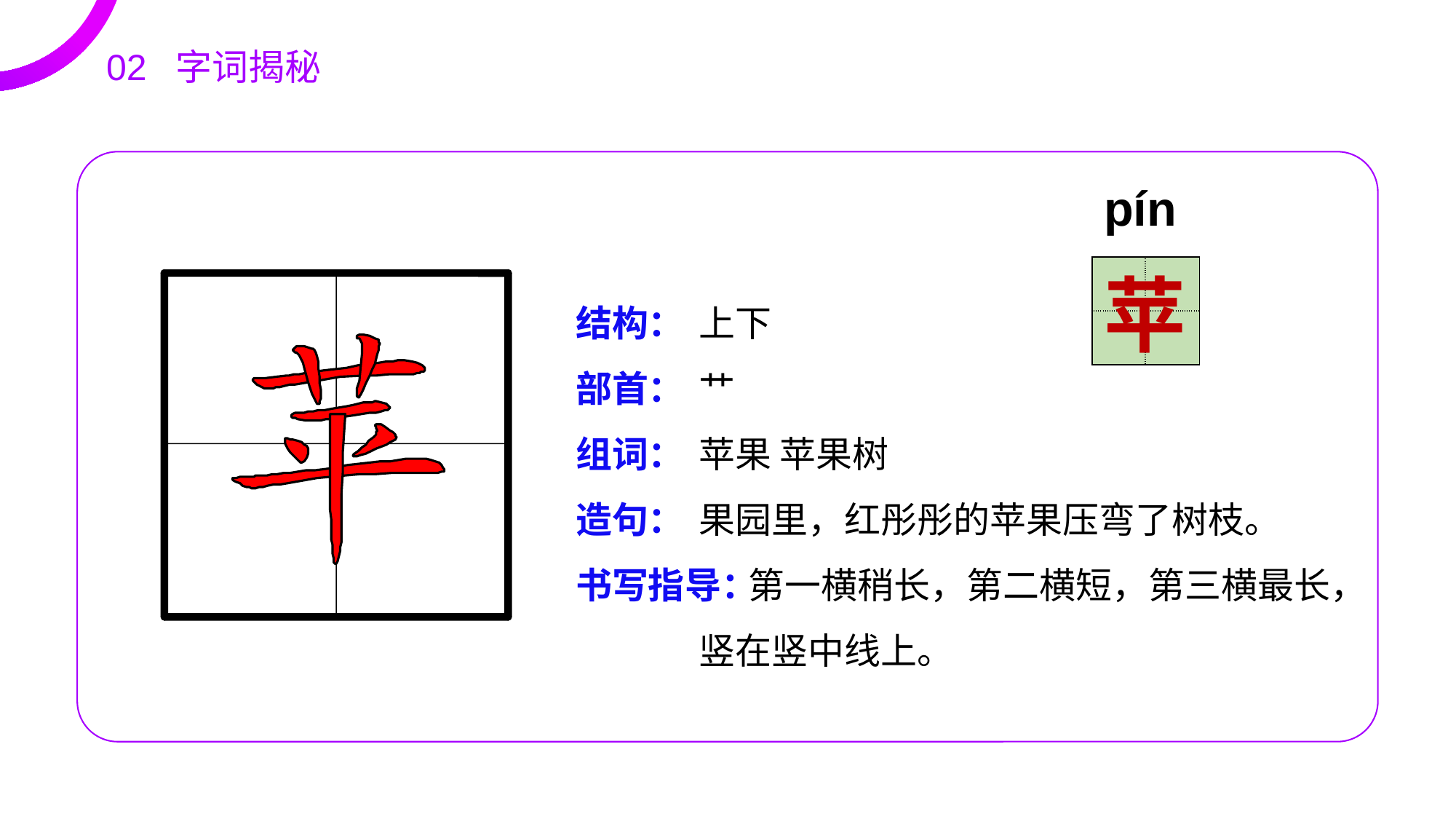

02  字词揭秘
píng
|  |  |
| --- | --- |
|  |  |
苹

结构：
部首：
组词：
造句：
书写指导：
上下
艹
苹果 苹果树
果园里，红彤彤的苹果压弯了树枝。
     第一横稍长，第二横短，第三横最长，竖在竖中线上。